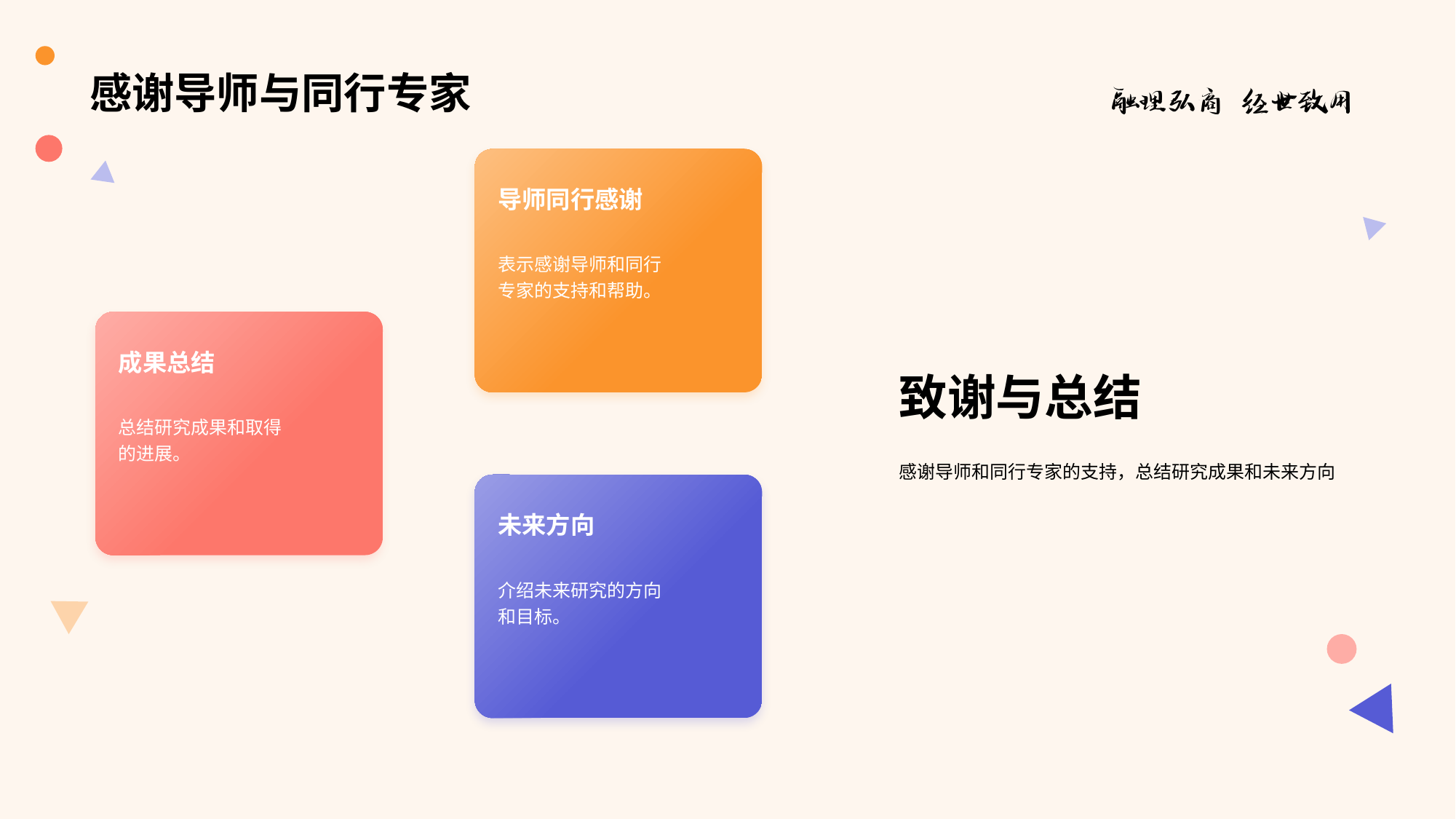

# 感谢导师与同行专家

导师同行感谢
表示感谢导师和同行专家的支持和帮助。

成果总结
总结研究成果和取得的进展。

未来方向
介绍未来研究的方向和目标。
致谢与总结
感谢导师和同行专家的支持，总结研究成果和未来方向